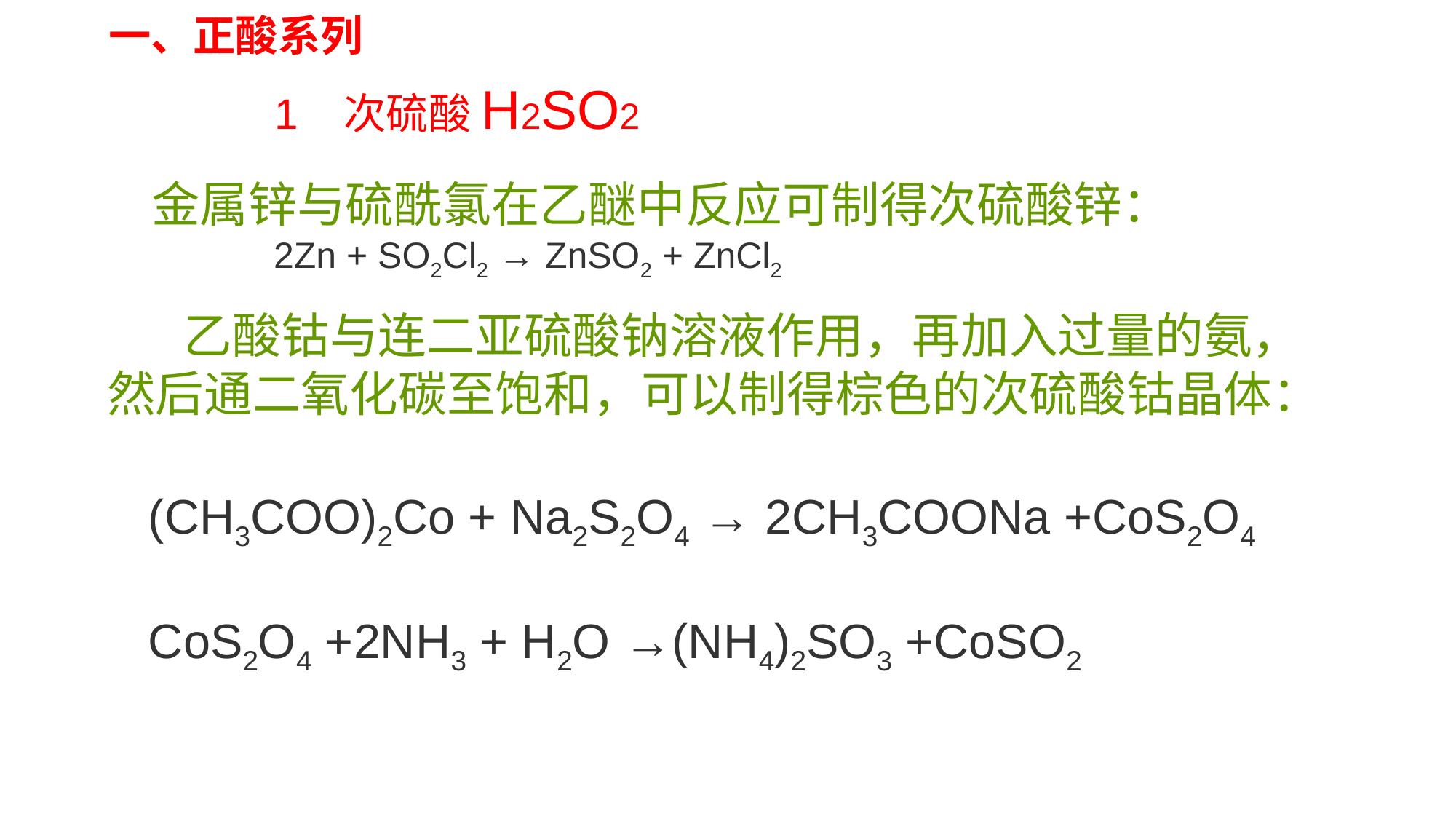

一、正酸系列

      1   次硫酸H2SO2
金属锌与硫酰氯在乙醚中反应可制得次硫酸锌：
            2Zn + SO2Cl2 → ZnSO2 + ZnCl2
      乙酸钴与连二亚硫酸钠溶液作用，再加入过量的氨，然后通二氧化碳至饱和，可以制得棕色的次硫酸钴晶体：
(CH3COO)2Co + Na2S2O4 → 2CH3COONa +CoS2O4

CoS2O4 +2NH3 + H2O →(NH4)2SO3 +CoSO2